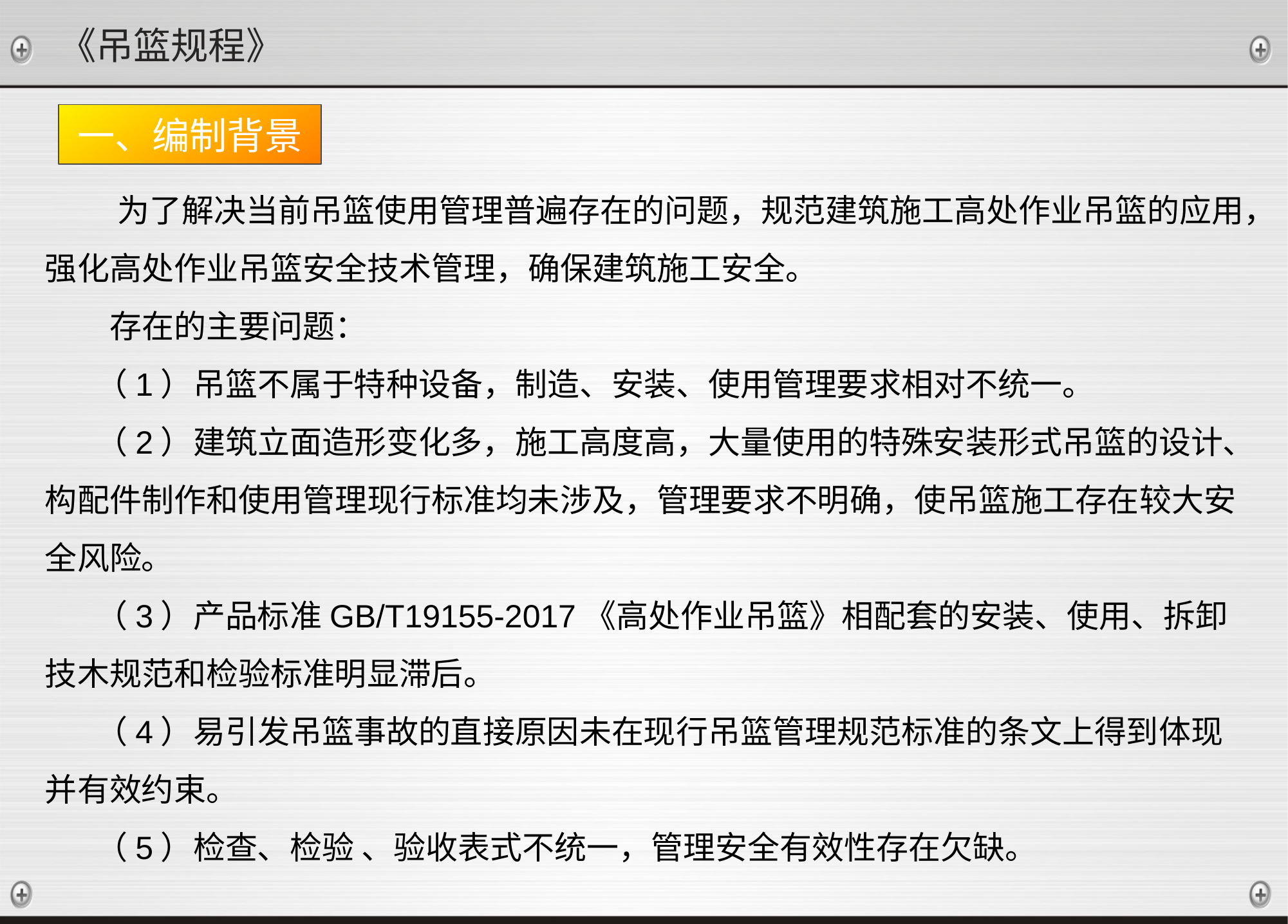

《吊篮规程》
一、编制背景

     为了解决当前吊篮使用管理普遍存在的问题，规范建筑施工高处作业吊篮的应用，强化高处作业吊篮安全技术管理，确保建筑施工安全。
    存在的主要问题：
  （1）吊篮不属于特种设备，制造、安装、使用管理要求相对不统一。
  （2）建筑立面造形变化多，施工高度高，大量使用的特殊安装形式吊篮的设计、构配件制作和使用管理现行标准均未涉及，管理要求不明确，使吊篮施工存在较大安全风险。
  （3）产品标准GB/T19155-2017《高处作业吊篮》相配套的安装、使用、拆卸技木规范和检验标准明显滞后。
  （4）易引发吊篮事故的直接原因未在现行吊篮管理规范标准的条文上得到体现并有效约束。
  （5）检查、检验 、验收表式不统一，管理安全有效性存在欠缺。